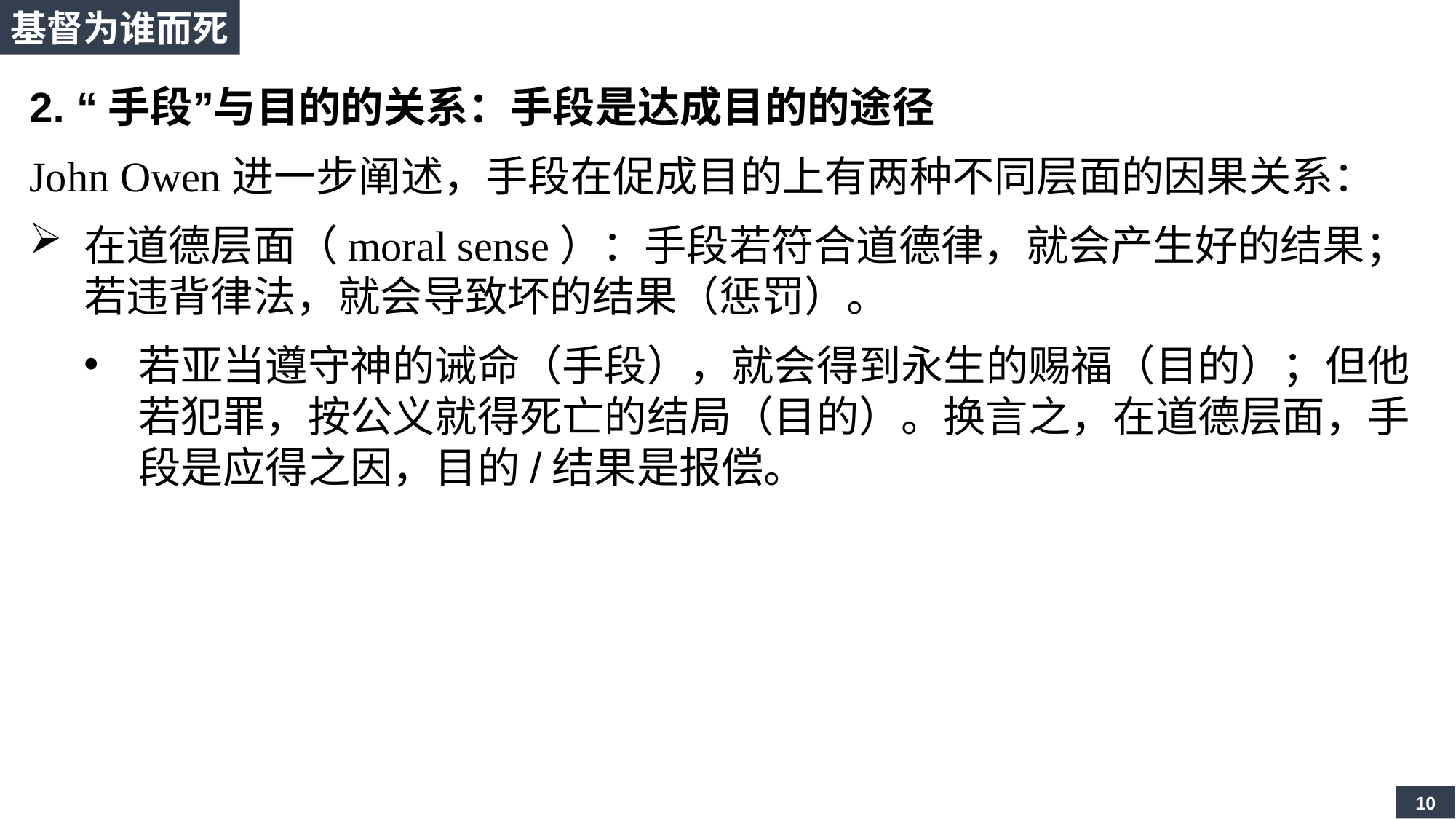

基督为谁而死
2. “手段”与目的的关系：手段是达成目的的途径
John Owen进一步阐述，手段在促成目的上有两种不同层面的因果关系：
在道德层面（moral sense）：手段若符合道德律，就会产生好的结果；若违背律法，就会导致坏的结果（惩罚）。
若亚当遵守神的诫命（手段），就会得到永生的赐福（目的）；但他若犯罪，按公义就得死亡的结局（目的）。换言之，在道德层面，手段是应得之因，目的/结果是报偿。
10